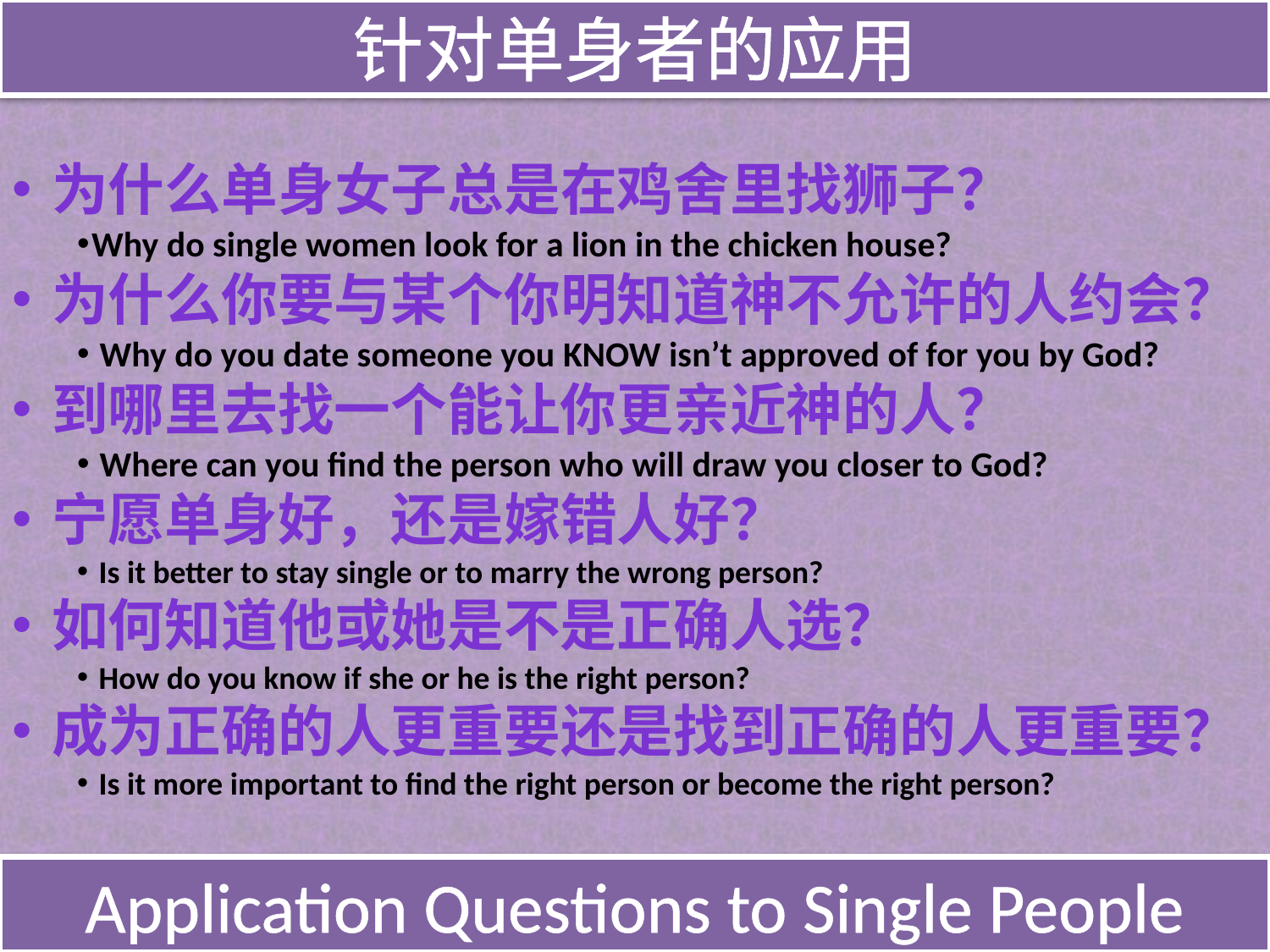

针对单身者的应用
为什么单身女子总是在鸡舍里找狮子？
Why do single women look for a lion in the chicken house?
为什么你要与某个你明知道神不允许的人约会？
 Why do you date someone you KNOW isn’t approved of for you by God?
到哪里去找一个能让你更亲近神的人？
 Where can you find the person who will draw you closer to God?
宁愿单身好，还是嫁错人好？
 Is it better to stay single or to marry the wrong person?
如何知道他或她是不是正确人选？
 How do you know if she or he is the right person?
成为正确的人更重要还是找到正确的人更重要？
 Is it more important to find the right person or become the right person?
Application Questions to Single People